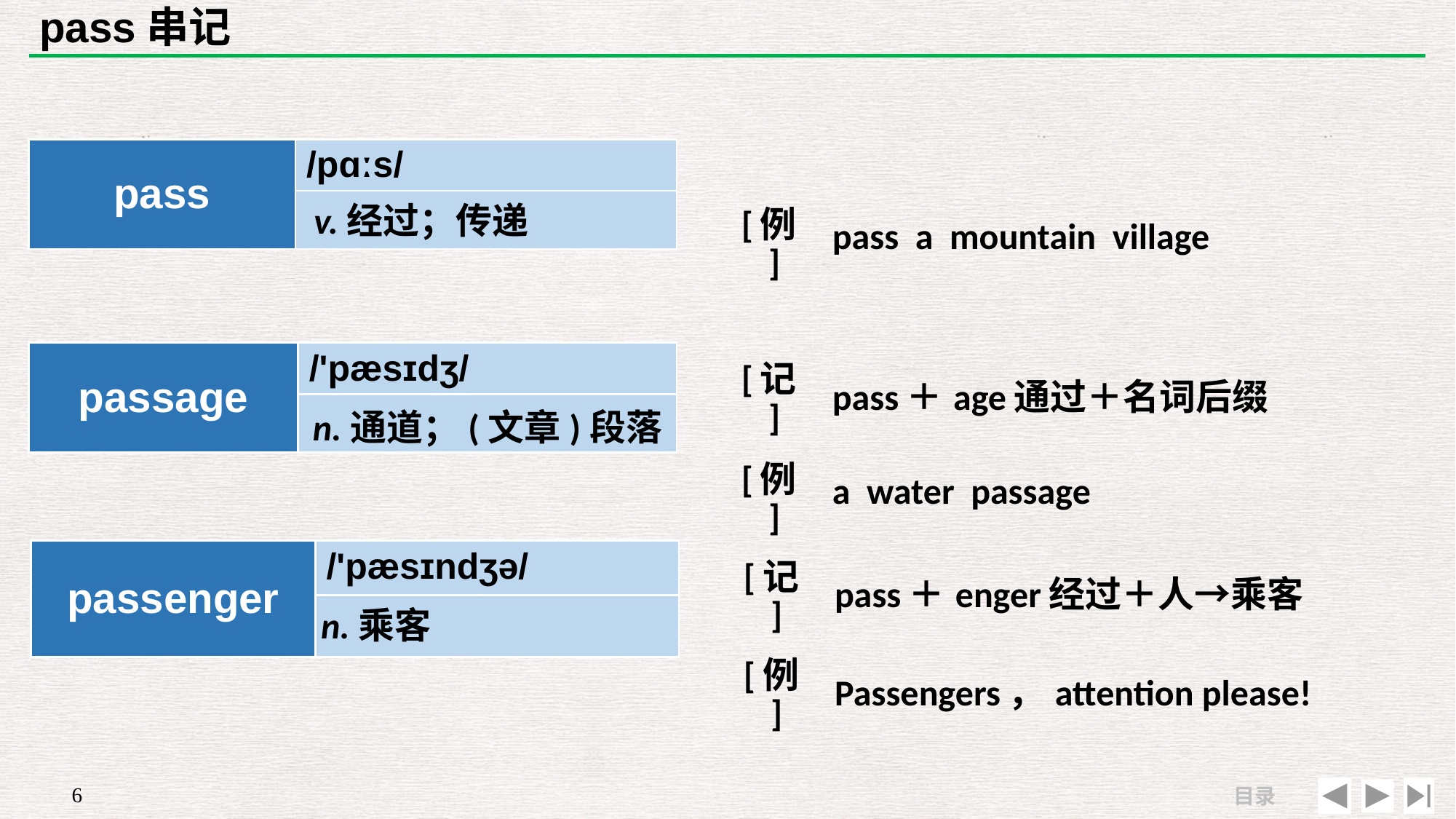

# pass串记

| pass | /pɑːs/ |
| --- | --- |
|  |  |
|  |  |
| --- | --- |
| [例] | pass a mountain village |
v.经过；传递
| passage | /'pæsɪdʒ/ |
| --- | --- |
|  |  |
| [记] | pass＋age通过＋名词后缀 |
| --- | --- |
| [例] | a water passage |
n.通道；(文章)段落
| passenger | /'pæsɪndʒə/ |
| --- | --- |
|  |  |
| [记] | pass＋enger经过＋人→乘客 |
| --- | --- |
| [例] | Passengers，attention please! |
n.乘客